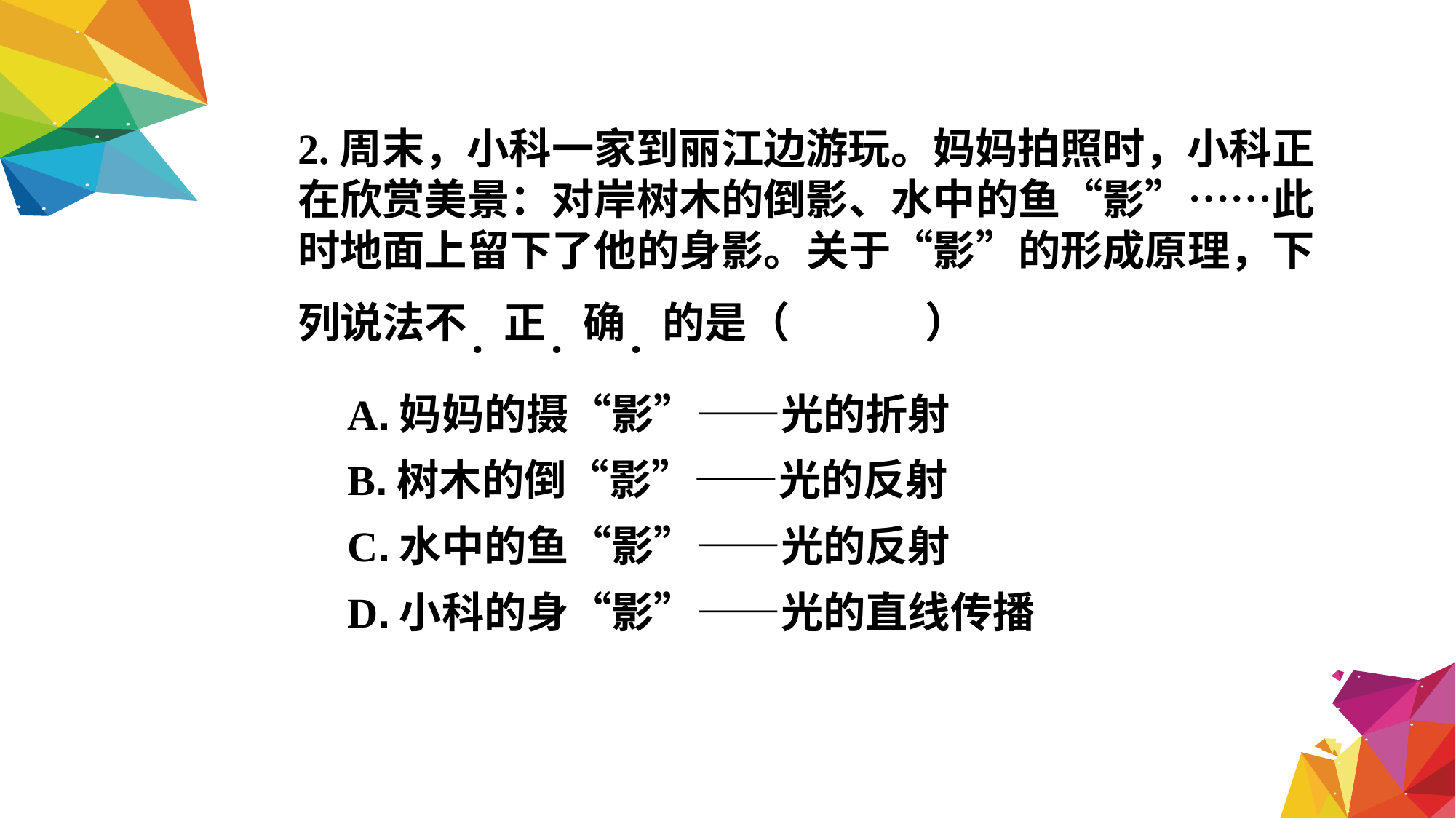

2.周末，小科一家到丽江边游玩。妈妈拍照时，小科正在欣赏美景：对岸树木的倒影、水中的鱼“影”……此时地面上留下了他的身影。关于“影”的形成原理，下列说法不．正．确．的是（　C　）
| A.妈妈的摄“影”——光的折射 |
| --- |
| B.树木的倒“影”——光的反射 |
| C.水中的鱼“影”——光的反射 |
| D.小科的身“影”——光的直线传播 |